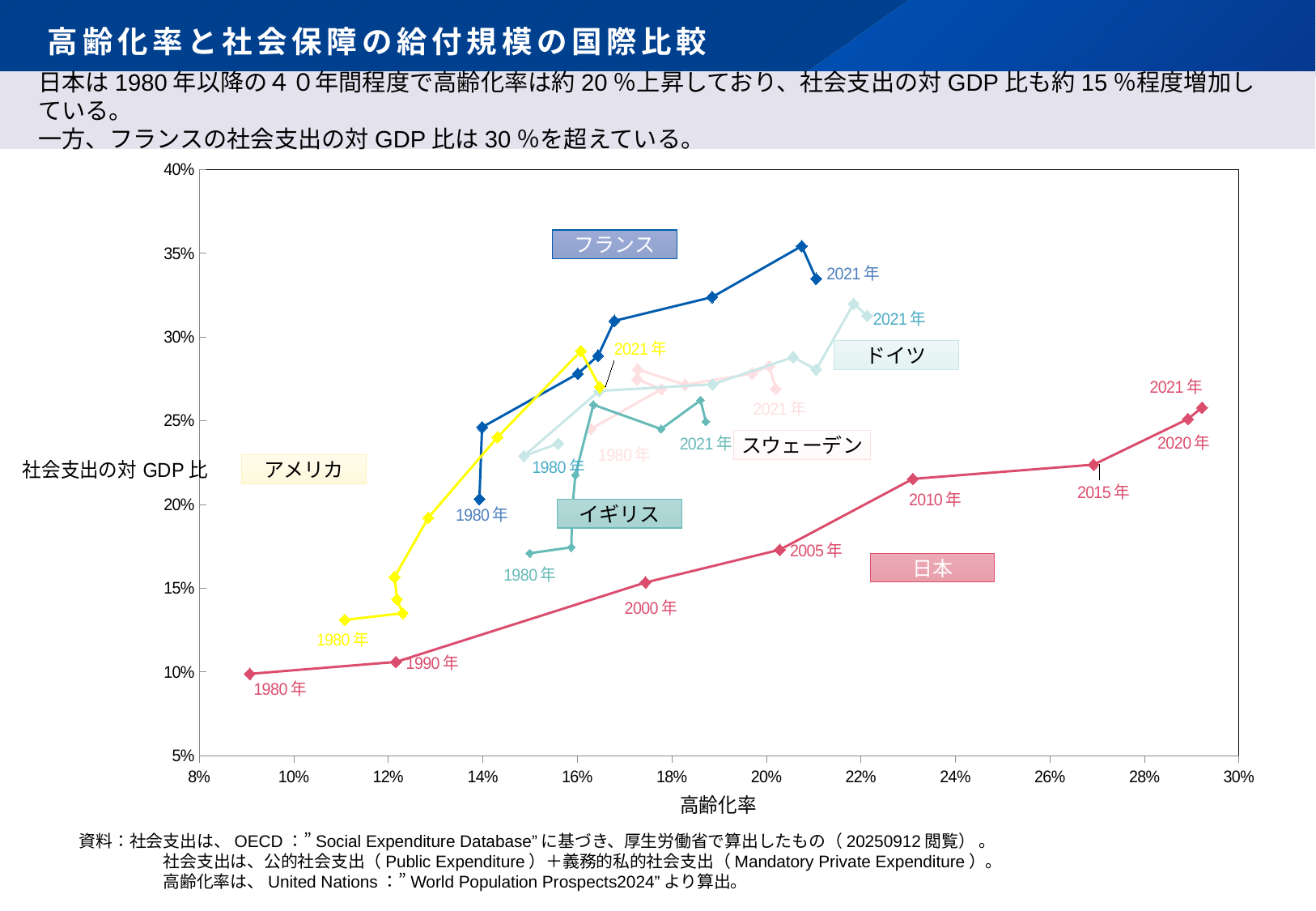

# 高齢化率と社会保障の給付規模の国際比較

日本は1980年以降の４０年間程度で高齢化率は約20％上昇しており、社会支出の対GDP比も約15％程度増加している。
一方、フランスの社会支出の対GDP比は30％を超えている。

### Chart

| Category | 日本 | アメリカ | イギリス | フランス | ドイツ | スウェーデン |
|---|---|---|---|---|---|---|
フランス
ドイツ
スウェーデン
アメリカ
イギリス
日本
資料：社会支出は、OECD：”Social Expenditure Database”に基づき、厚生労働省で算出したもの（20250912閲覧） 。
　　　　　社会支出は、公的社会支出（Public Expenditure）＋義務的私的社会支出（Mandatory Private Expenditure）。
　　　　　高齢化率は、United Nations：”World Population Prospects2024”より算出。